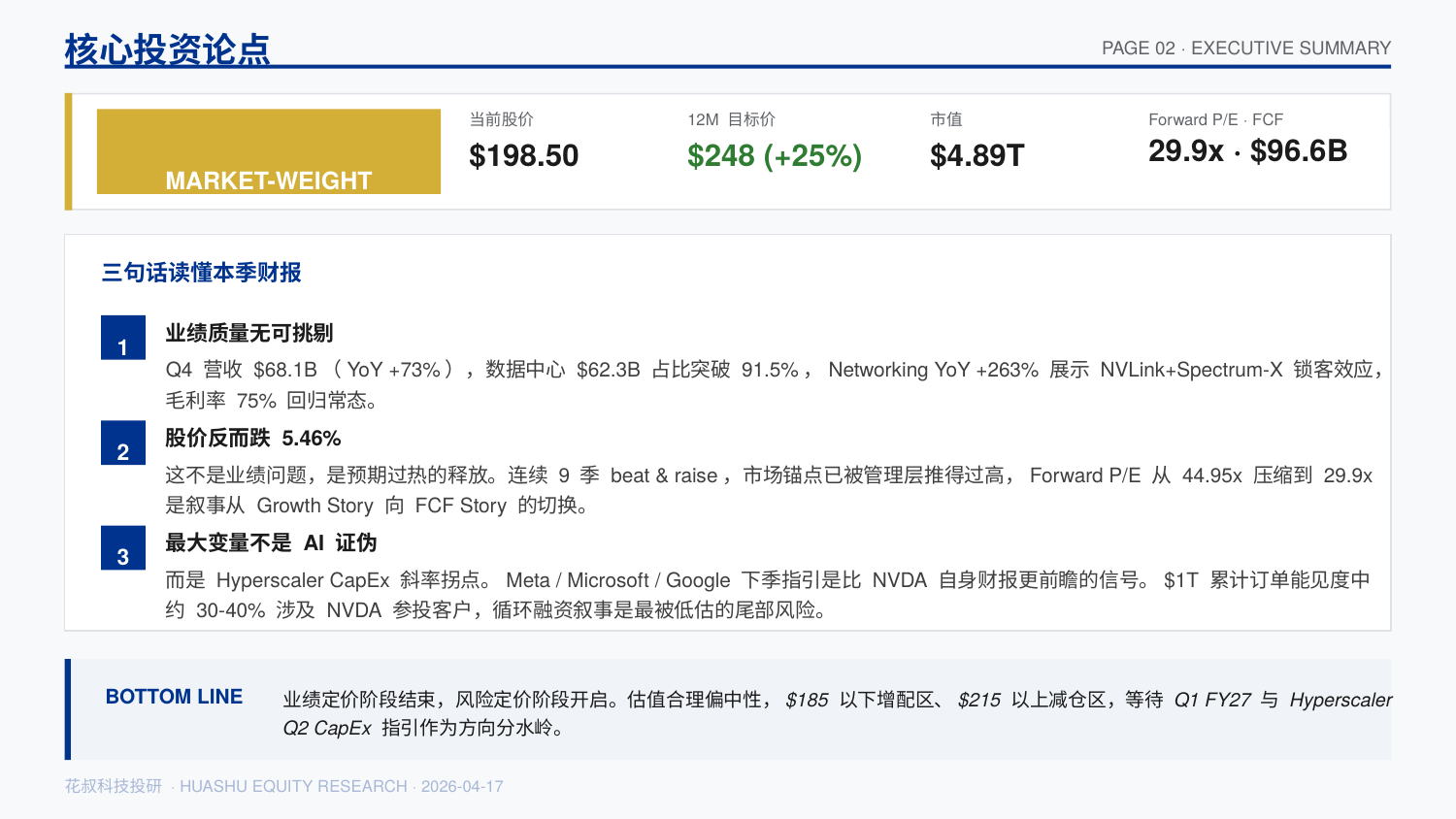

核心投资论点
PAGE 02 · EXECUTIVE SUMMARY

MARKET-WEIGHT

当前股价
12M 目标价
市值
Forward P/E · FCF
29.9x · $96.6B
$198.50
$248 (+25%)
$4.89T

三句话读懂本季财报
1

业绩质量无可挑剔
Q4 营收 $68.1B（YoY +73%），数据中心 $62.3B 占比突破 91.5%，Networking YoY +263% 展示 NVLink+Spectrum-X 锁客效应，毛利率 75% 回归常态。
2

股价反而跌 5.46%
这不是业绩问题，是预期过热的释放。连续 9 季 beat & raise，市场锚点已被管理层推得过高，Forward P/E 从 44.95x 压缩到 29.9x 是叙事从 Growth Story 向 FCF Story 的切换。
3

最大变量不是 AI 证伪
而是 Hyperscaler CapEx 斜率拐点。Meta / Microsoft / Google 下季指引是比 NVDA 自身财报更前瞻的信号。$1T 累计订单能见度中约 30-40% 涉及 NVDA 参投客户，循环融资叙事是最被低估的尾部风险。

BOTTOM LINE
业绩定价阶段结束，风险定价阶段开启。估值合理偏中性，$185 以下增配区、$215 以上减仓区，等待 Q1 FY27 与 Hyperscaler Q2 CapEx 指引作为方向分水岭。
花叔科技投研 · HUASHU EQUITY RESEARCH · 2026-04-17